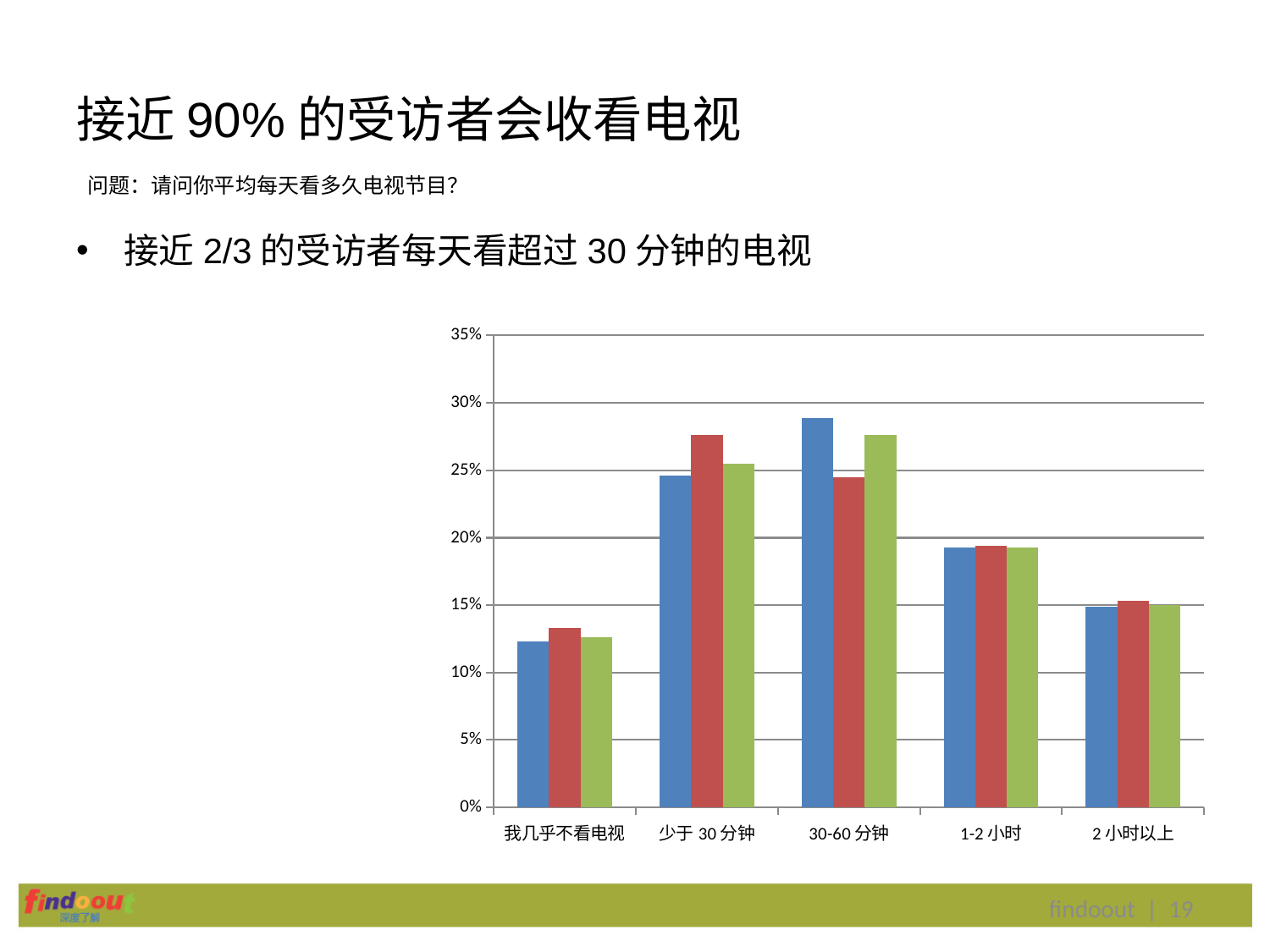

# 接近90%的受访者会收看电视
问题：请问你平均每天看多久电视节目？
接近2/3的受访者每天看超过30分钟的电视

### Chart

| Category | 25-35岁 | 35-45岁 | Total |
|---|---|---|---|
| 我几乎不看电视 | 0.12300000000000004 | 0.133 | 0.126 |
| 少于30分钟 | 0.24600000000000008 | 0.276 | 0.255 |
| 30-60分钟 | 0.2890000000000001 | 0.24500000000000005 | 0.276 |
| 1-2小时 | 0.193 | 0.194 | 0.193 |
| 2小时以上 | 0.14900000000000005 | 0.15300000000000005 | 0.15000000000000005 |
findoout  |  19